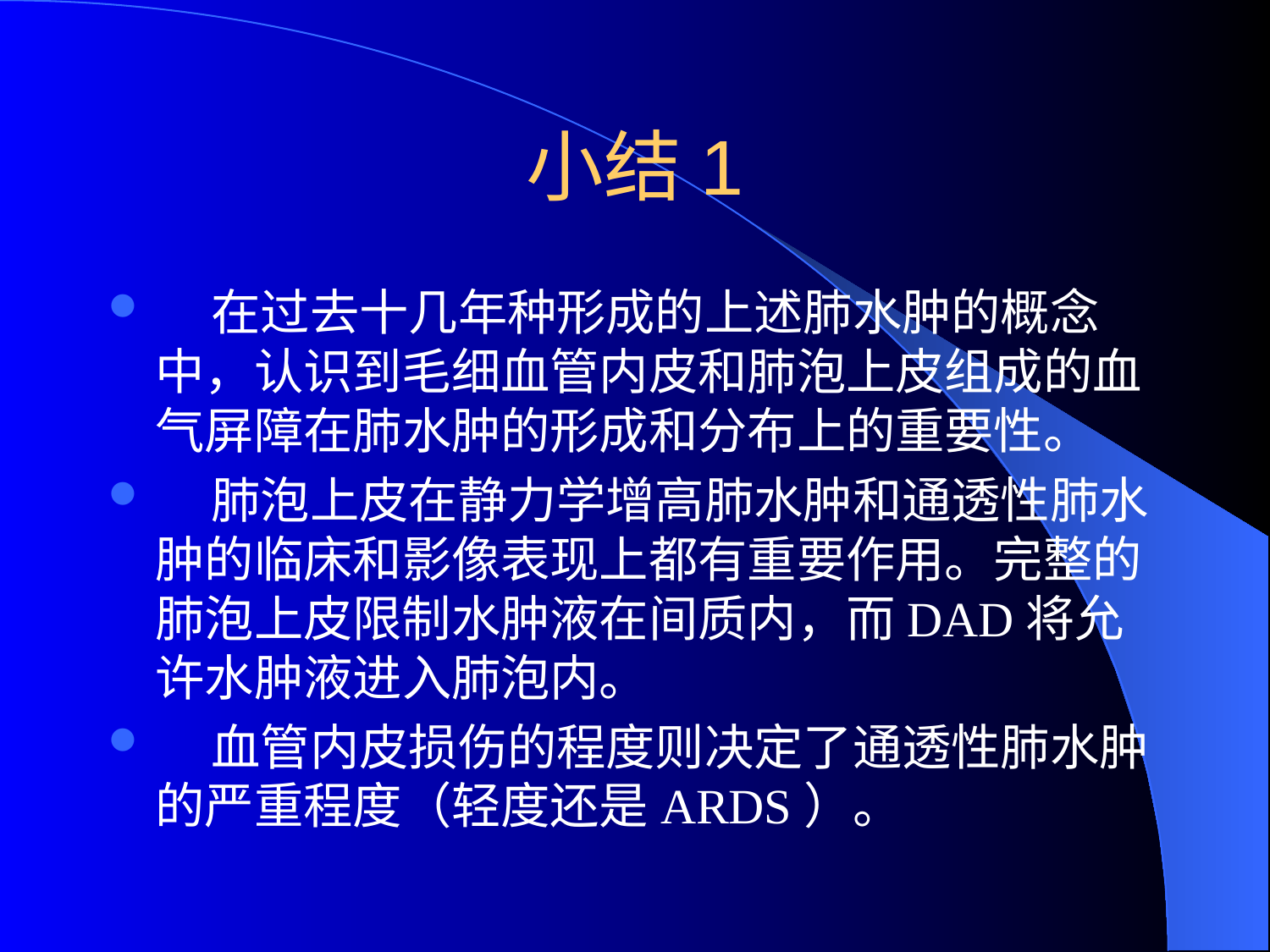

# 小结1
    在过去十几年种形成的上述肺水肿的概念中，认识到毛细血管内皮和肺泡上皮组成的血气屏障在肺水肿的形成和分布上的重要性。
    肺泡上皮在静力学增高肺水肿和通透性肺水肿的临床和影像表现上都有重要作用。完整的肺泡上皮限制水肿液在间质内，而DAD将允许水肿液进入肺泡内。
    血管内皮损伤的程度则决定了通透性肺水肿的严重程度（轻度还是ARDS）。